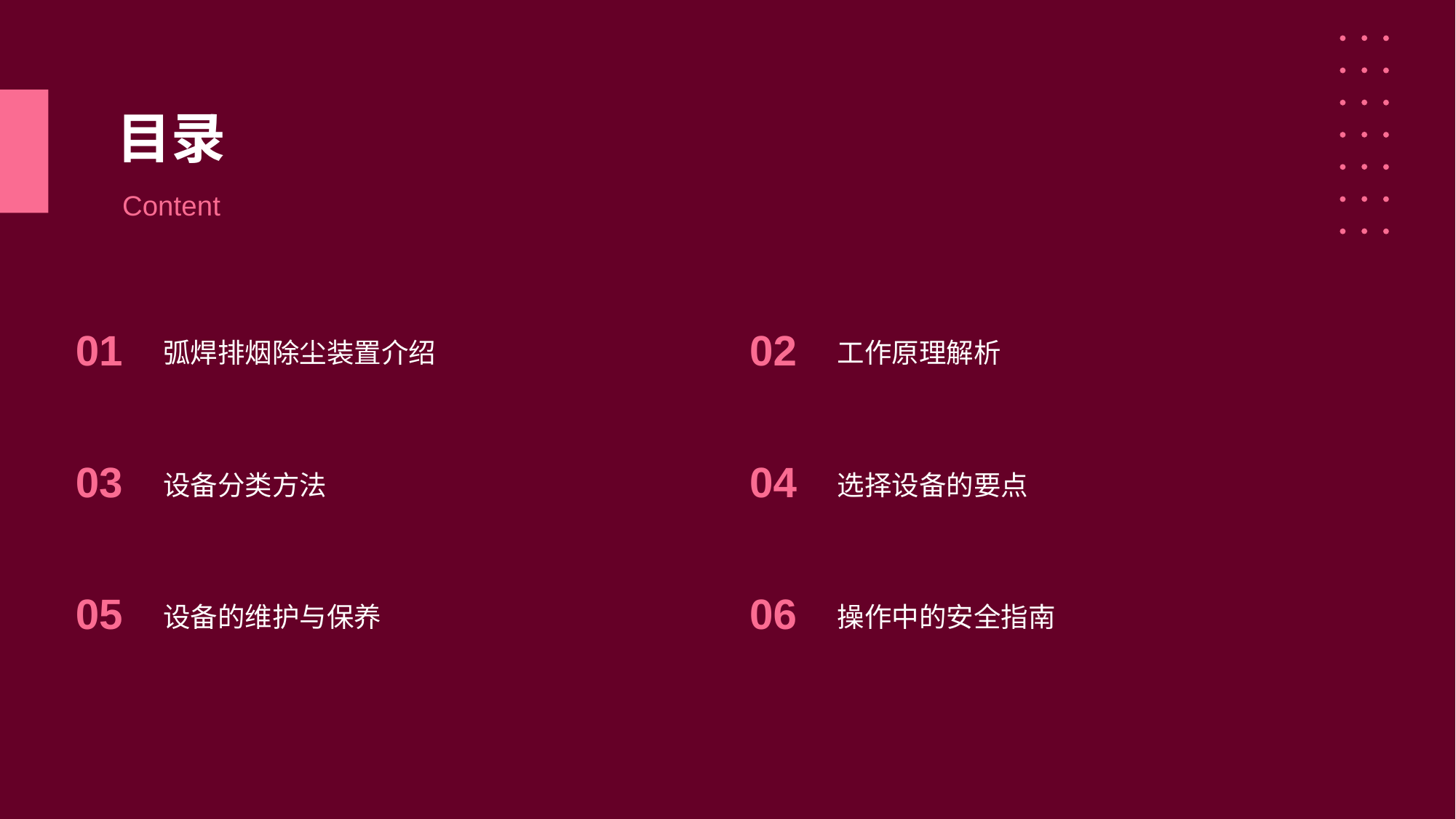

目录

Content
弧焊排烟除尘装置介绍
01
工作原理解析
02
设备分类方法
03
选择设备的要点
04
设备的维护与保养
05
操作中的安全指南
06